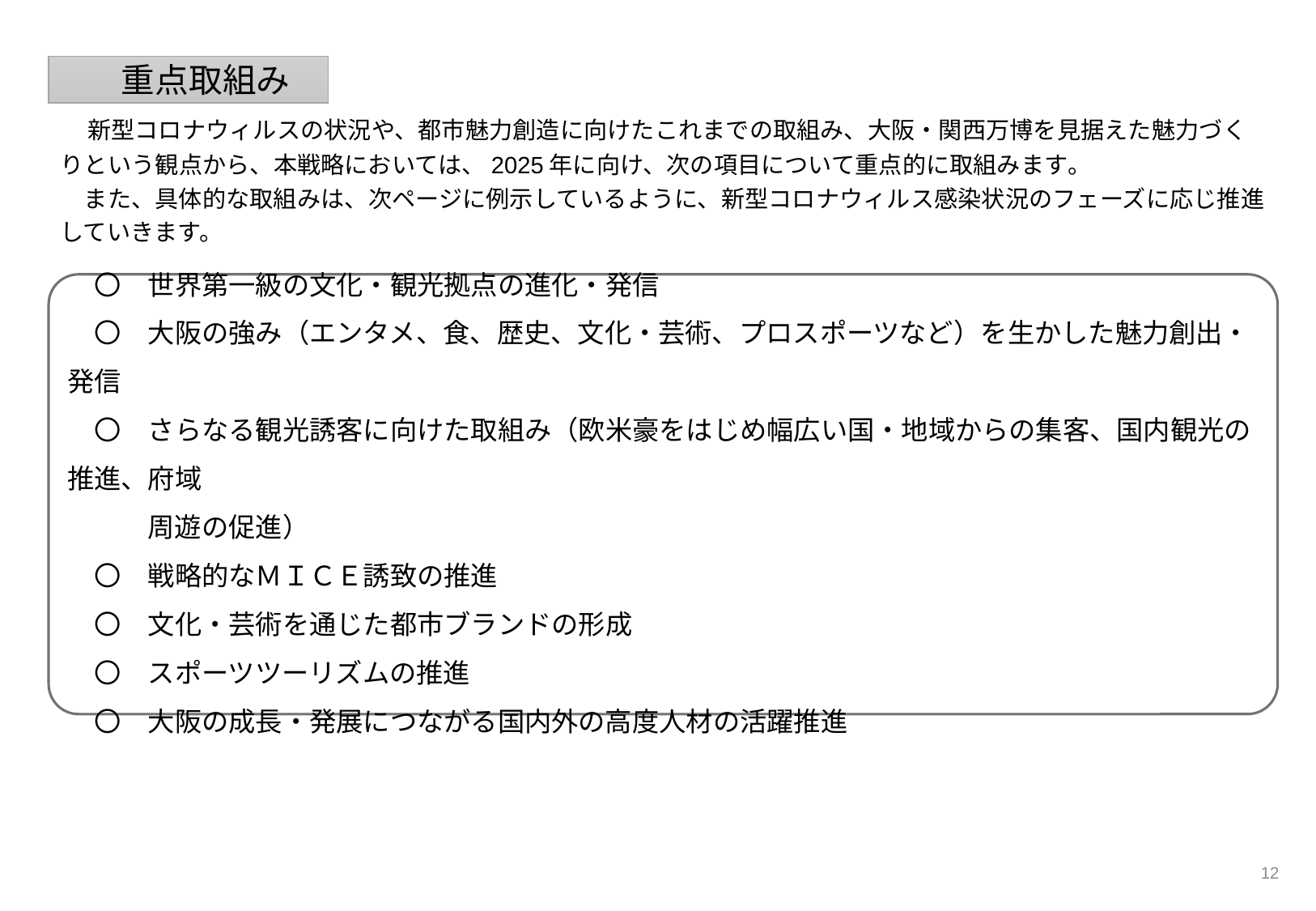

重点取組み
　新型コロナウィルスの状況や、都市魅力創造に向けたこれまでの取組み、大阪・関西万博を見据えた魅力づくりという観点から、本戦略においては、2025年に向け、次の項目について重点的に取組みます。
　また、具体的な取組みは、次ページに例示しているように、新型コロナウィルス感染状況のフェーズに応じ推進していきます。
　〇　世界第一級の文化・観光拠点の進化・発信
　〇　大阪の強み（エンタメ、食、歴史、文化・芸術、プロスポーツなど）を生かした魅力創出・発信
　〇　さらなる観光誘客に向けた取組み（欧米豪をはじめ幅広い国・地域からの集客、国内観光の推進、府域
　　　周遊の促進）
　〇　戦略的なＭＩＣＥ誘致の推進
　〇　文化・芸術を通じた都市ブランドの形成
　〇　スポーツツーリズムの推進
　〇　大阪の成長・発展につながる国内外の高度人材の活躍推進
12